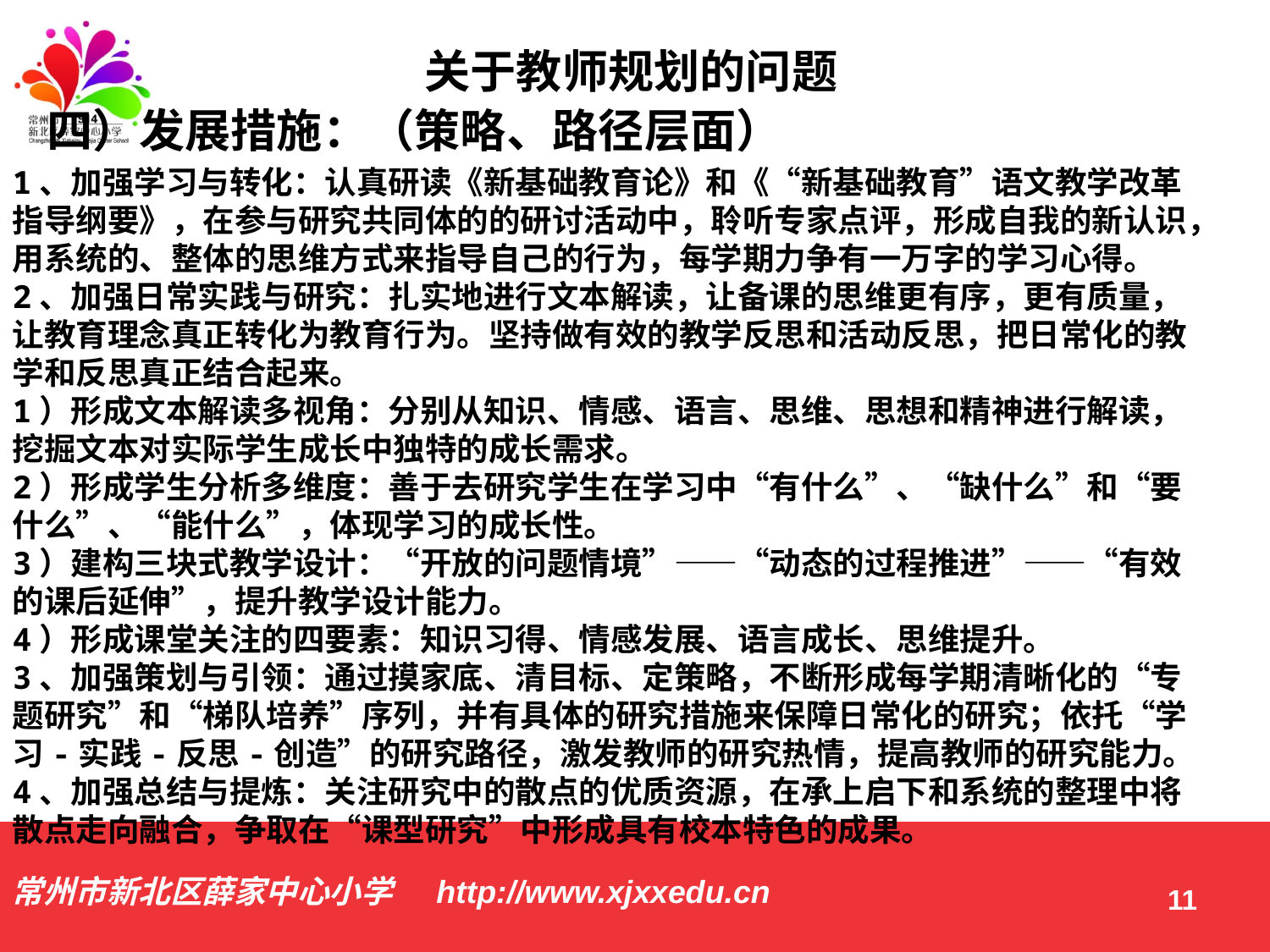

关于教师规划的问题
四）发展措施：（策略、路径层面）
1、加强学习与转化：认真研读《新基础教育论》和《“新基础教育”语文教学改革指导纲要》，在参与研究共同体的的研讨活动中，聆听专家点评，形成自我的新认识，用系统的、整体的思维方式来指导自己的行为，每学期力争有一万字的学习心得。
2、加强日常实践与研究：扎实地进行文本解读，让备课的思维更有序，更有质量，让教育理念真正转化为教育行为。坚持做有效的教学反思和活动反思，把日常化的教学和反思真正结合起来。
1）形成文本解读多视角：分别从知识、情感、语言、思维、思想和精神进行解读，挖掘文本对实际学生成长中独特的成长需求。
2）形成学生分析多维度：善于去研究学生在学习中“有什么”、“缺什么”和“要什么”、“能什么”，体现学习的成长性。
3）建构三块式教学设计：“开放的问题情境”——“动态的过程推进”——“有效的课后延伸”，提升教学设计能力。
4）形成课堂关注的四要素：知识习得、情感发展、语言成长、思维提升。
3、加强策划与引领：通过摸家底、清目标、定策略，不断形成每学期清晰化的“专题研究”和“梯队培养”序列，并有具体的研究措施来保障日常化的研究；依托“学习-实践-反思-创造”的研究路径，激发教师的研究热情，提高教师的研究能力。
4、加强总结与提炼：关注研究中的散点的优质资源，在承上启下和系统的整理中将散点走向融合，争取在“课型研究”中形成具有校本特色的成果。
11